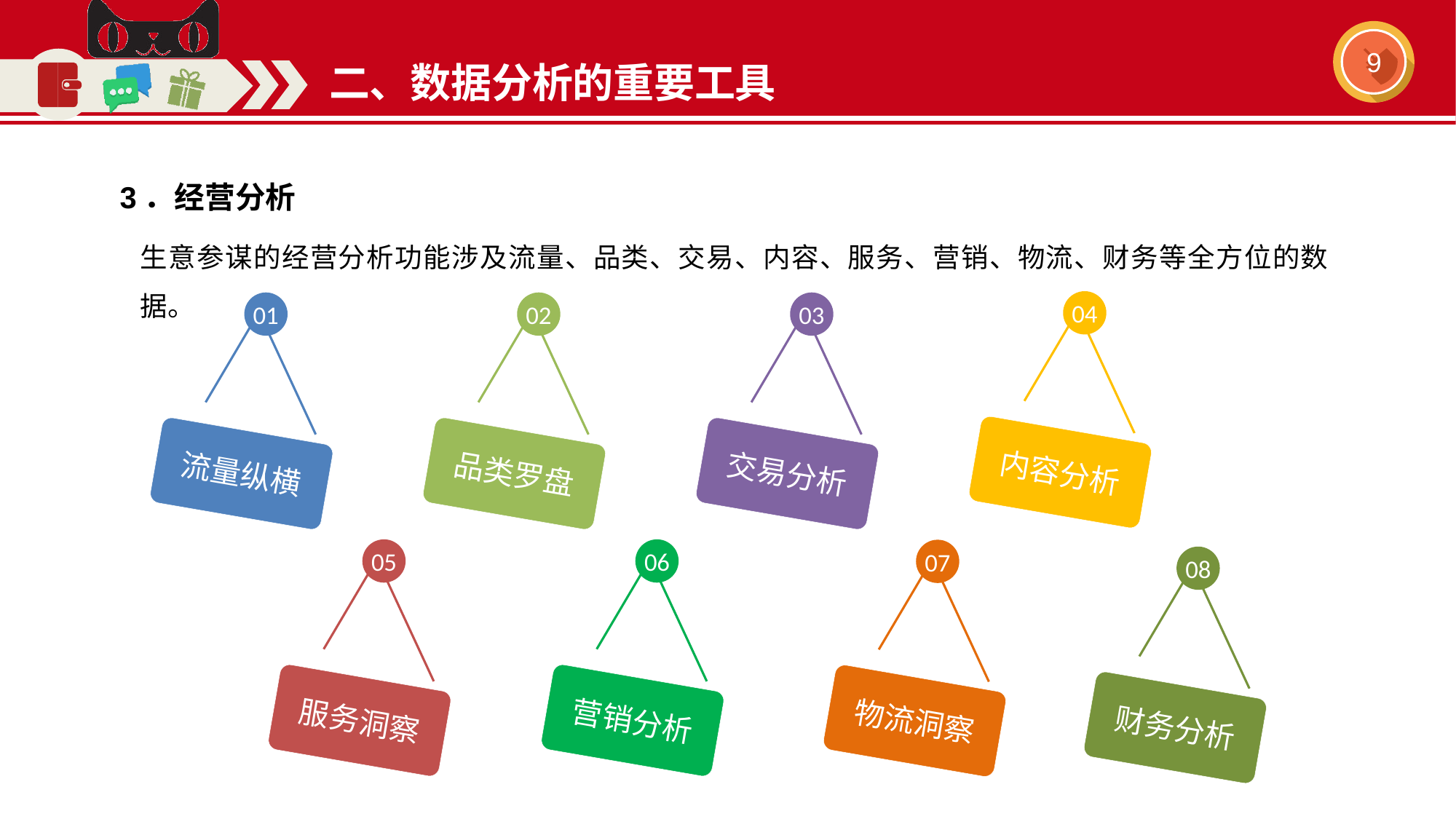

二、数据分析的重要工具
3．经营分析
生意参谋的经营分析功能涉及流量、品类、交易、内容、服务、营销、物流、财务等全方位的数据。
04
01
02
03

内容分析
流量纵横
品类罗盘
交易分析
05
06
07
08

服务洞察
营销分析
物流洞察
财务分析